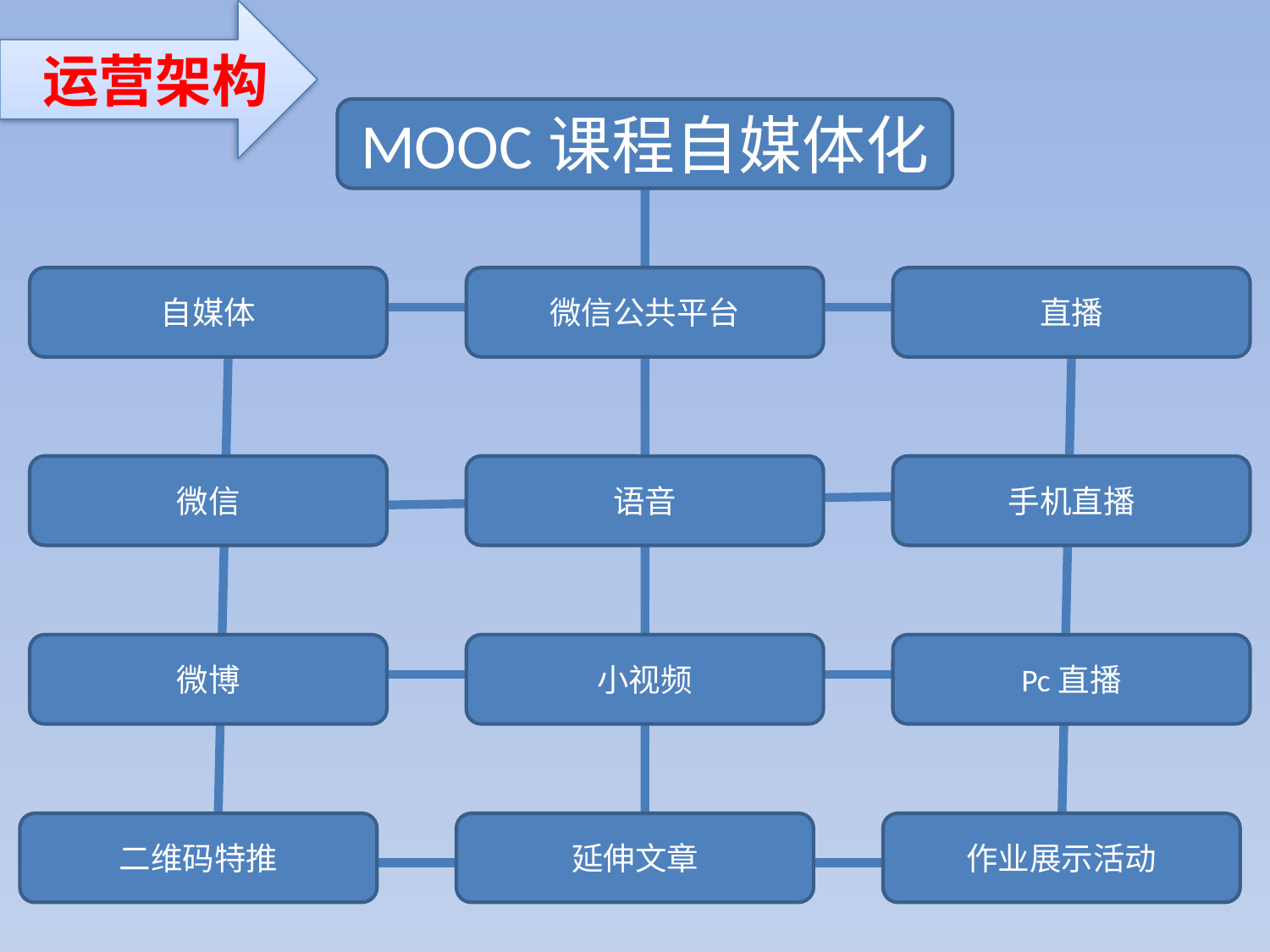

运营架构
MOOC课程自媒体化
自媒体
微信公共平台
直播
微信
语音
手机直播
微博
小视频
Pc直播
二维码特推
延伸文章
作业展示活动